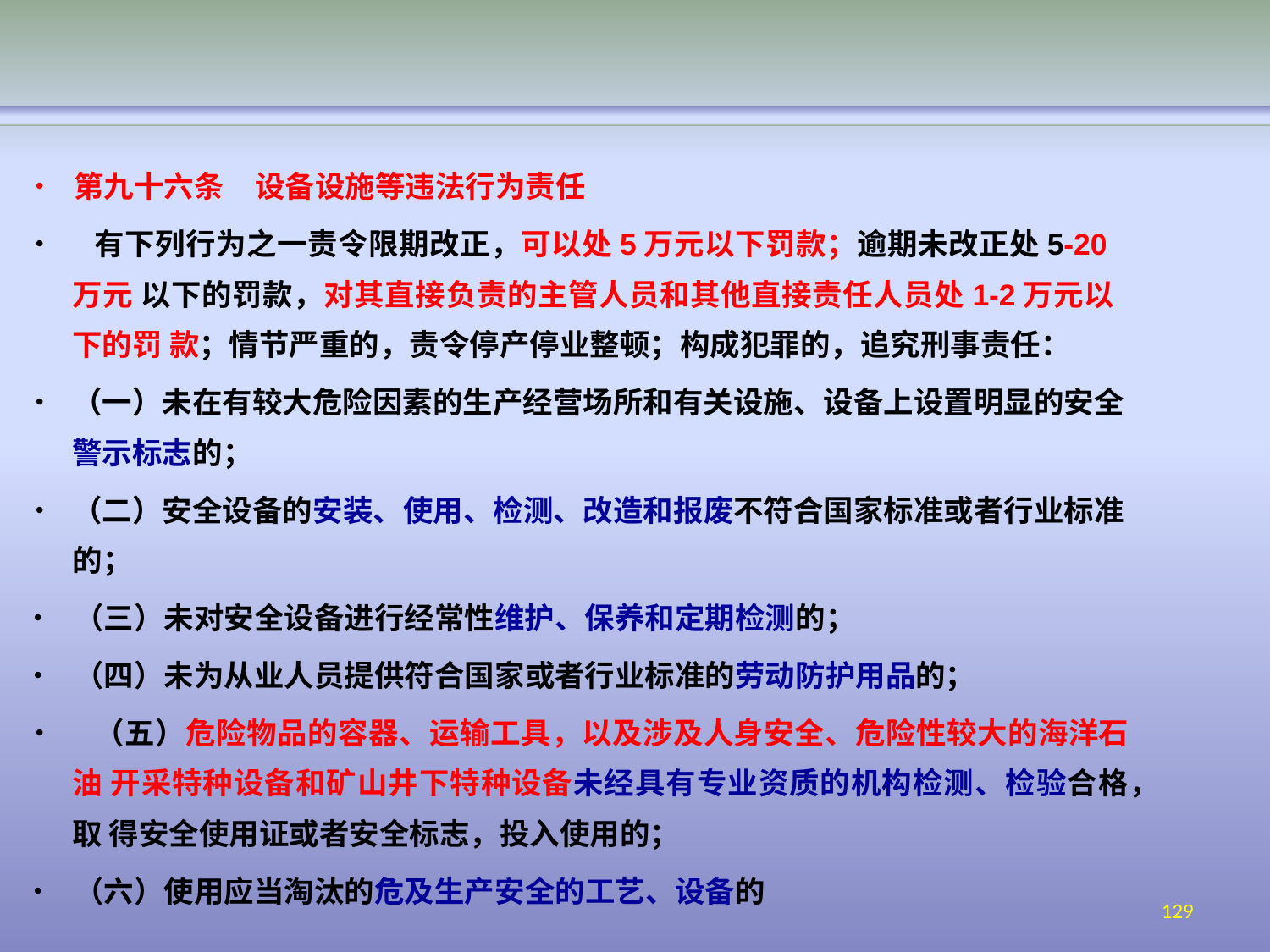

•	第九十六条	设备设施等违法行为责任
•    有下列行为之一责令限期改正，可以处5万元以下罚款；逾期未改正处5-20万元 以下的罚款，对其直接负责的主管人员和其他直接责任人员处1-2万元以下的罚 款；情节严重的，责令停产停业整顿；构成犯罪的，追究刑事责任：
•	（一）未在有较大危险因素的生产经营场所和有关设施、设备上设置明显的安全 警示标志的；
•	（二）安全设备的安装、使用、检测、改造和报废不符合国家标准或者行业标准 的；
•	（三）未对安全设备进行经常性维护、保养和定期检测的；
•	（四）未为从业人员提供符合国家或者行业标准的劳动防护用品的；
•    （五）危险物品的容器、运输工具，以及涉及人身安全、危险性较大的海洋石油 开采特种设备和矿山井下特种设备未经具有专业资质的机构检测、检验合格，取 得安全使用证或者安全标志，投入使用的；
•	（六）使用应当淘汰的危及生产安全的工艺、设备的
129